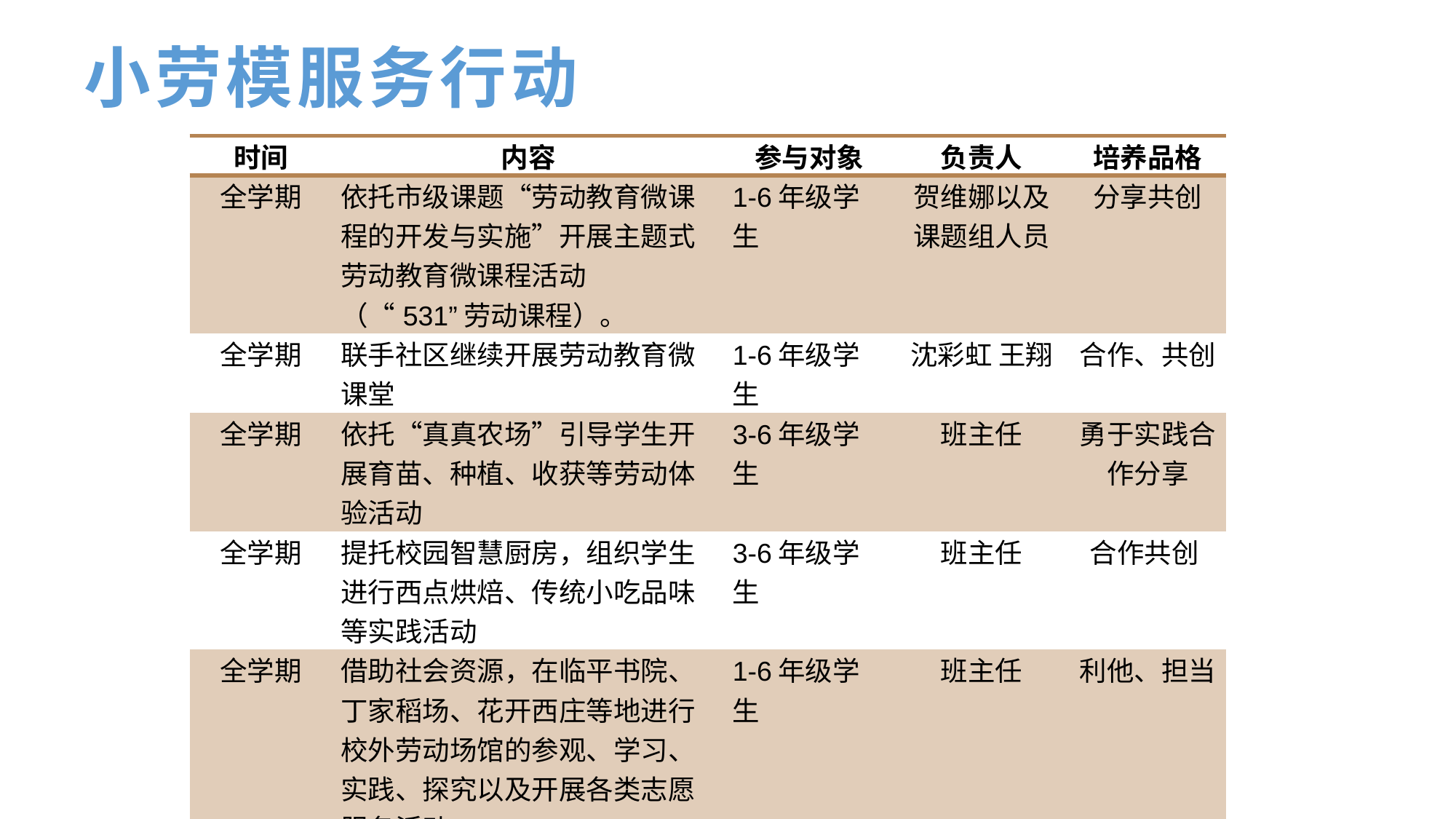

小劳模服务行动
| 时间 | 内容 | 参与对象 | 负责人 | 培养品格 |
| --- | --- | --- | --- | --- |
| 全学期 | 依托市级课题“劳动教育微课程的开发与实施”开展主题式劳动教育微课程活动（“531”劳动课程）。 | 1-6年级学生 | 贺维娜以及课题组人员 | 分享共创 |
| 全学期 | 联手社区继续开展劳动教育微课堂 | 1-6年级学生 | 沈彩虹 王翔 | 合作、共创 |
| 全学期 | 依托“真真农场”引导学生开展育苗、种植、收获等劳动体验活动 | 3-6年级学生 | 班主任 | 勇于实践合作分享 |
| 全学期 | 提托校园智慧厨房，组织学生进行西点烘焙、传统小吃品味等实践活动 | 3-6年级学生 | 班主任 | 合作共创 |
| 全学期 | 借助社会资源，在临平书院、丁家稻场、花开西庄等地进行校外劳动场馆的参观、学习、实践、探究以及开展各类志愿服务活动。 | 1-6年级学生 | 班主任 | 利他、担当 |
| 每周一 | 继续每周一中午扫除道计划。 | 1-6年级学生 | 班主任 | 自律、担当 |